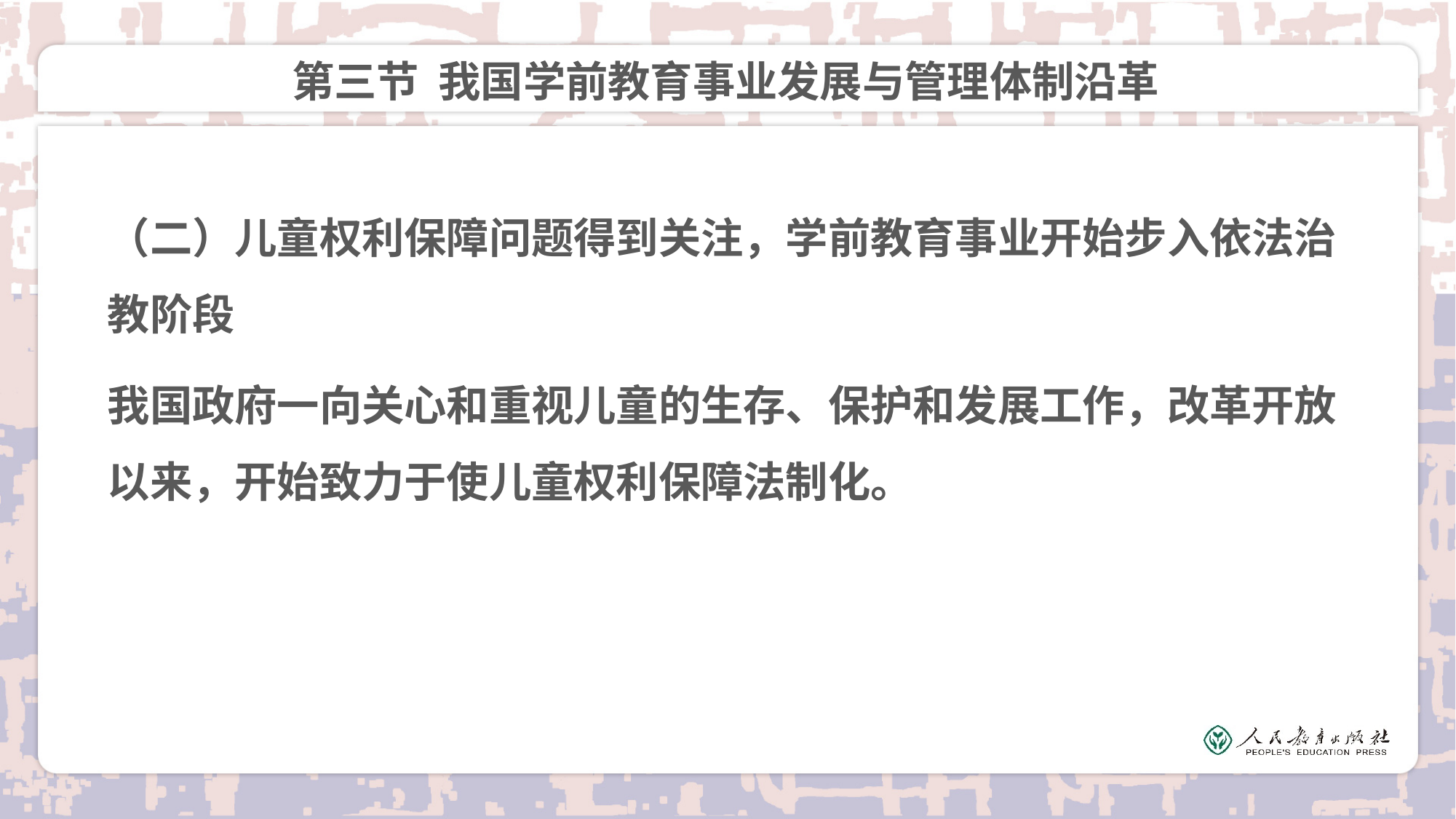

# 第三节  我国学前教育事业发展与管理体制沿革
（二）儿童权利保障问题得到关注，学前教育事业开始步入依法治教阶段
我国政府一向关心和重视儿童的生存、保护和发展工作，改革开放以来，开始致力于使儿童权利保障法制化。